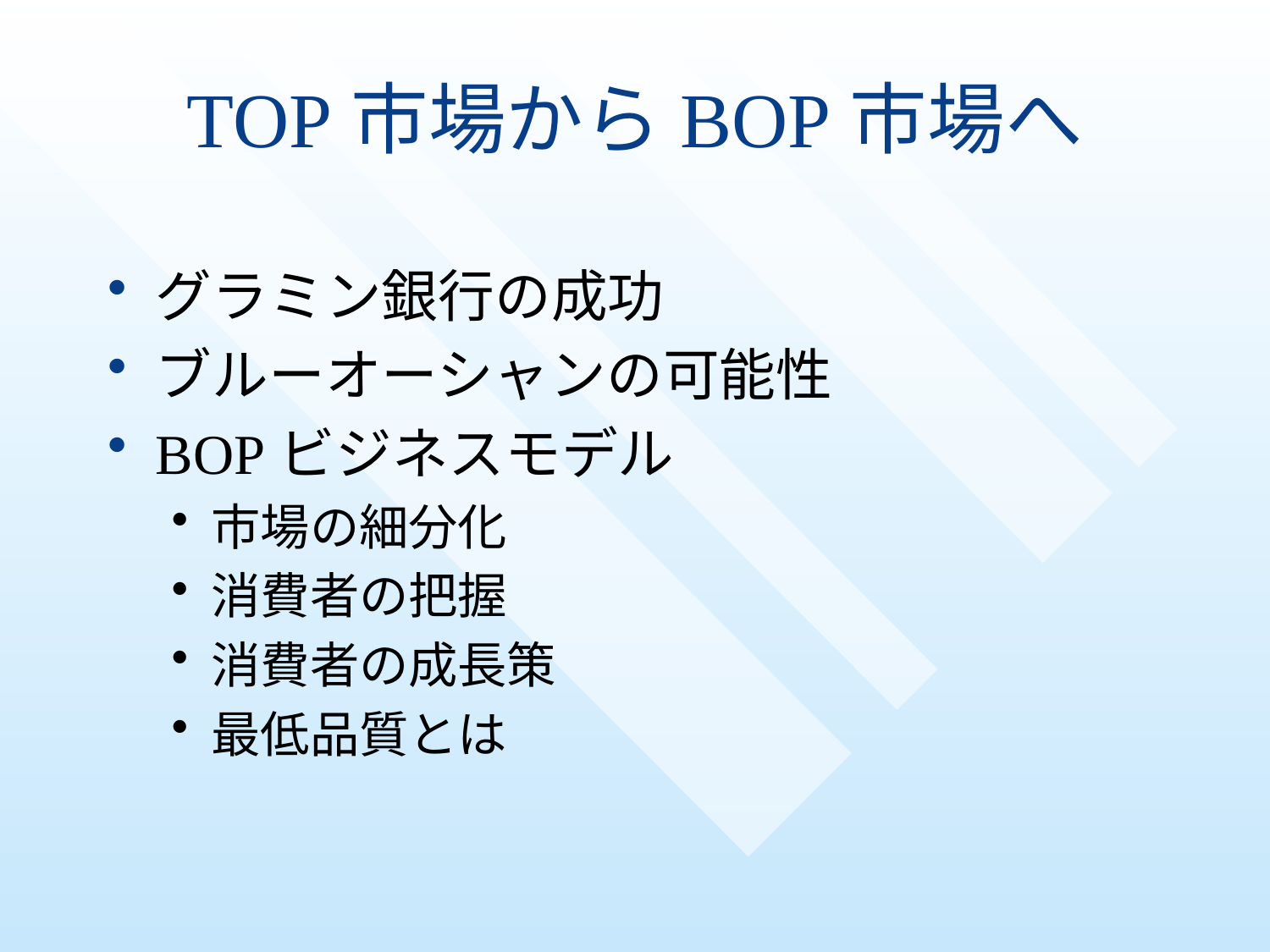

# TOP市場からBOP市場へ
グラミン銀行の成功
ブルーオーシャンの可能性
BOPビジネスモデル
市場の細分化
消費者の把握
消費者の成長策
最低品質とは